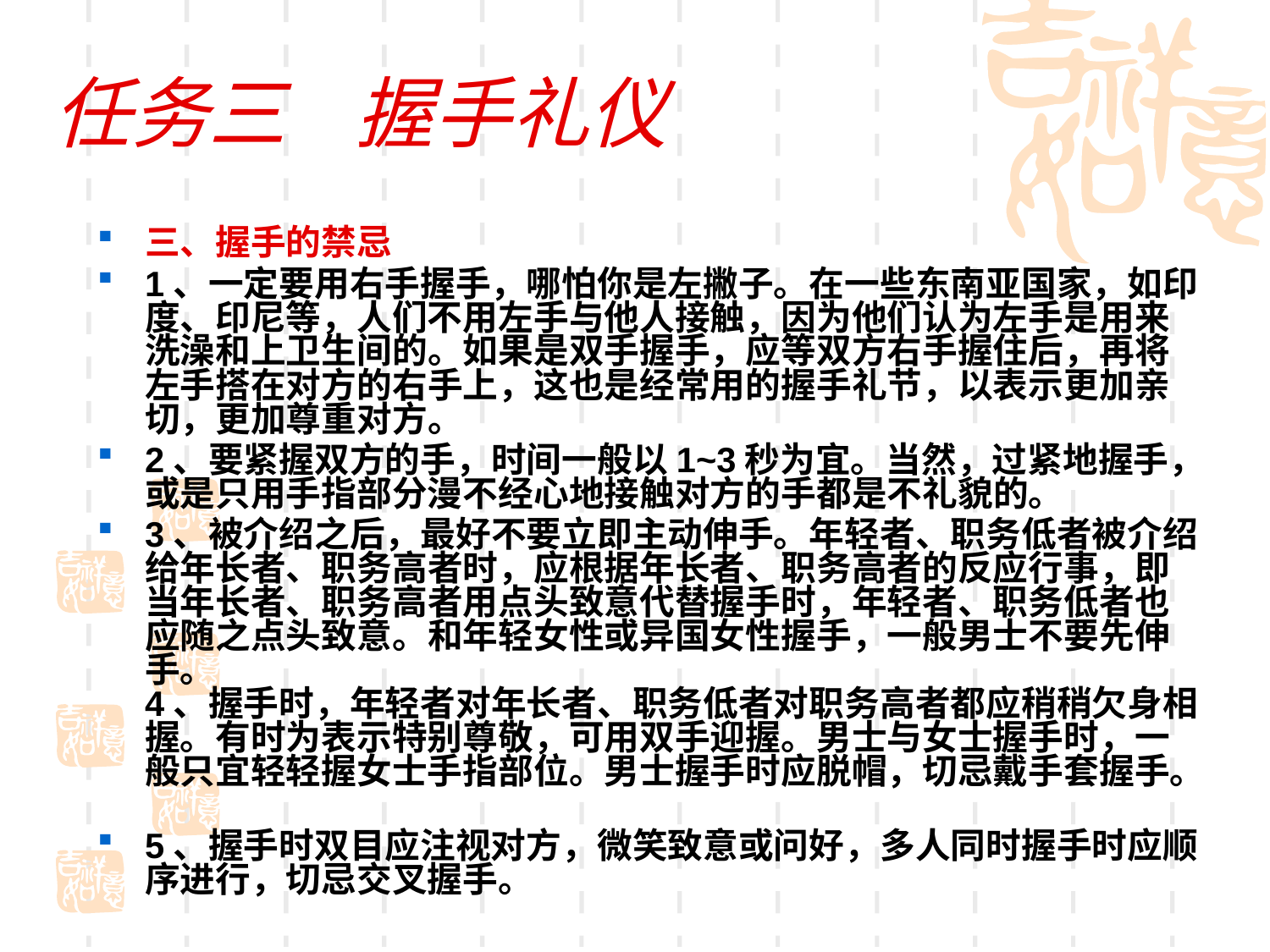

# 任务三    握手礼仪
三、握手的禁忌
1、一定要用右手握手，哪怕你是左撇子。在一些东南亚国家，如印度、印尼等，人们不用左手与他人接触，因为他们认为左手是用来洗澡和上卫生间的。如果是双手握手，应等双方右手握住后，再将左手搭在对方的右手上，这也是经常用的握手礼节，以表示更加亲切，更加尊重对方。
2、要紧握双方的手，时间一般以1~3秒为宜。当然，过紧地握手，或是只用手指部分漫不经心地接触对方的手都是不礼貌的。
3、被介绍之后，最好不要立即主动伸手。年轻者、职务低者被介绍给年长者、职务高者时，应根据年长者、职务高者的反应行事，即当年长者、职务高者用点头致意代替握手时，年轻者、职务低者也应随之点头致意。和年轻女性或异国女性握手，一般男士不要先伸手。 
4、握手时，年轻者对年长者、职务低者对职务高者都应稍稍欠身相握。有时为表示特别尊敬，可用双手迎握。男士与女士握手时，一般只宜轻轻握女士手指部位。男士握手时应脱帽，切忌戴手套握手。
5、握手时双目应注视对方，微笑致意或问好，多人同时握手时应顺序进行，切忌交叉握手。